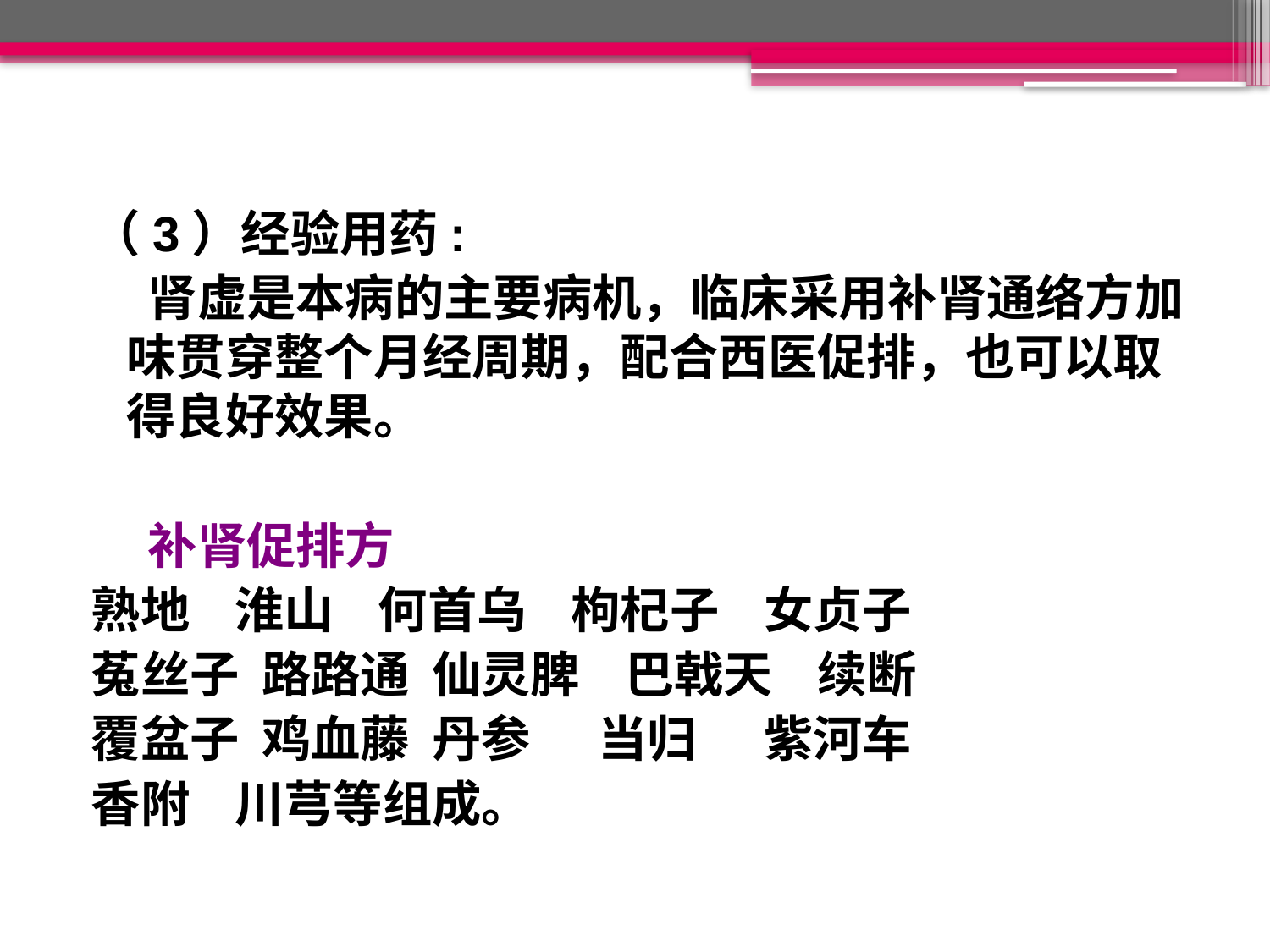

（3）经验用药:
    肾虚是本病的主要病机，临床采用补肾通络方加味贯穿整个月经周期，配合西医促排，也可以取得良好效果。

    补肾促排方
熟地    淮山    何首乌    枸杞子    女贞子
菟丝子  路路通  仙灵脾    巴戟天    续断
覆盆子  鸡血藤  丹参      当归      紫河车
香附    川芎等组成。